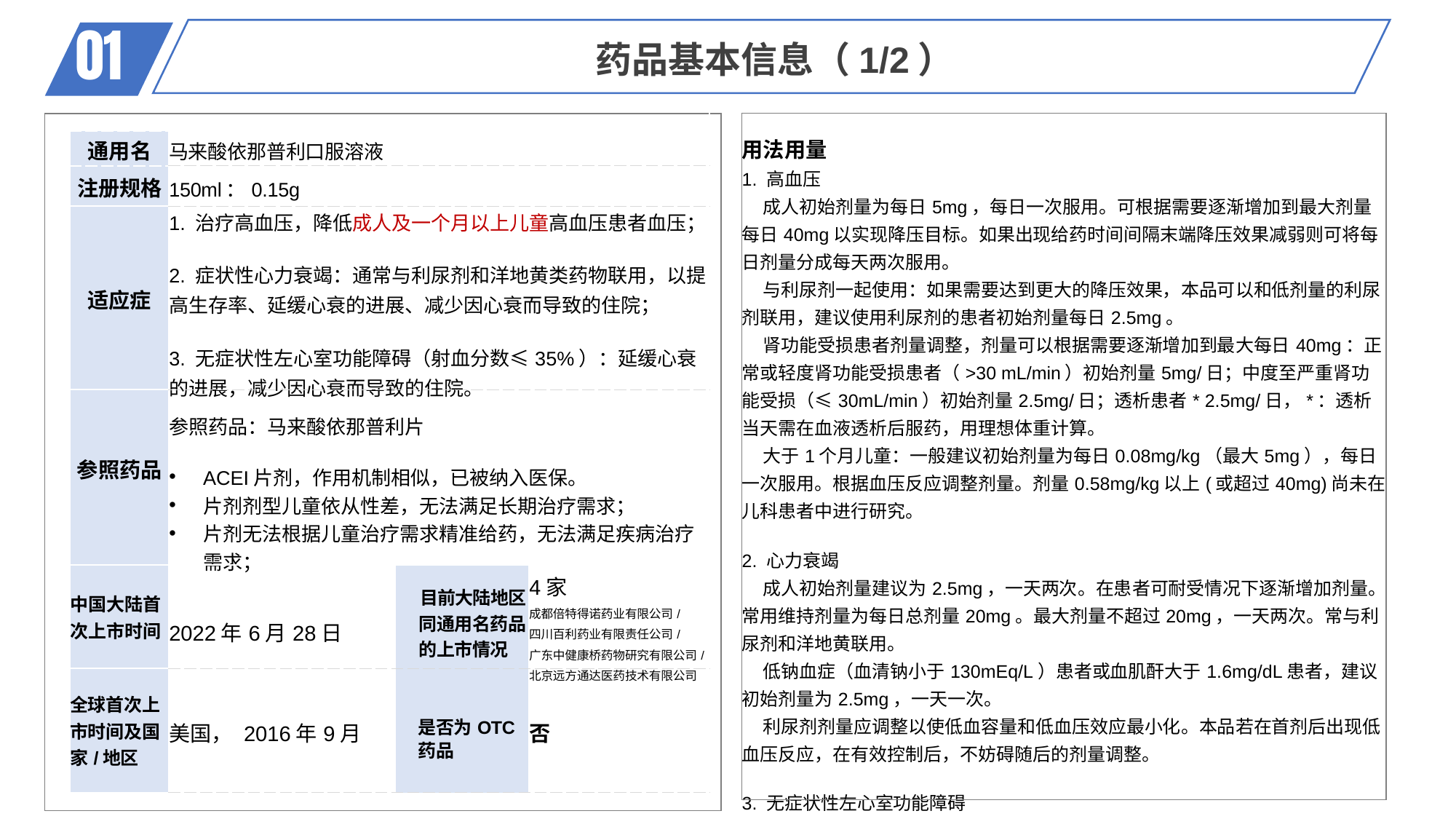

01

药品基本信息（1/2）
| 用法用量 1. 高血压 成人初始剂量为每日5mg，每日一次服用。可根据需要逐渐增加到最大剂量每日40mg以实现降压目标。如果出现给药时间间隔末端降压效果减弱则可将每日剂量分成每天两次服用。 与利尿剂一起使用：如果需要达到更大的降压效果，本品可以和低剂量的利尿剂联用，建议使用利尿剂的患者初始剂量每日2.5mg。 肾功能受损患者剂量调整，剂量可以根据需要逐渐增加到最大每日40mg：正常或轻度肾功能受损患者（>30 mL/min）初始剂量5mg/日；中度至严重肾功能受损（≤30mL/min）初始剂量2.5mg/日；透析患者\* 2.5mg/日，\*：透析当天需在血液透析后服药，用理想体重计算。 大于1个月儿童：一般建议初始剂量为每日0.08mg/kg（最大5mg），每日一次服用。根据血压反应调整剂量。剂量0.58mg/kg以上(或超过40mg)尚未在儿科患者中进行研究。 2. 心力衰竭 成人初始剂量建议为2.5mg，一天两次。在患者可耐受情况下逐渐增加剂量。常用维持剂量为每日总剂量20mg。最大剂量不超过20mg，一天两次。常与利尿剂和洋地黄联用。 低钠血症（血清钠小于130mEq/L）患者或血肌酐大于1.6mg/dL患者，建议初始剂量为2.5mg，一天一次。 利尿剂剂量应调整以使低血容量和低血压效应最小化。本品若在首剂后出现低血压反应，在有效控制后，不妨碍随后的剂量调整。 3. 无症状性左心室功能障碍 成人初始剂量建议为2.5mg，每日两次，在患者可耐受情况下可调整至最大剂量10mg，每日两次。利尿剂剂量可能需要调整。 |
| --- |
|  |  |  |  |  |  |
| --- | --- | --- | --- | --- | --- |
|  | 通用名 | 马来酸依那普利口服溶液 |  |  |  |
|  | 注册规格 | 150ml：0.15g |  |  |  |
|  | 适应症 | 1. 治疗高血压，降低成人及一个月以上儿童高血压患者血压； 2. 症状性心力衰竭：通常与利尿剂和洋地黄类药物联用，以提高生存率、延缓心衰的进展、减少因心衰而导致的住院； 3. 无症状性左心室功能障碍（射血分数≤35%）：延缓心衰的进展，减少因心衰而导致的住院。 |  |  |  |
|  | 参照药品 | 参照药品：马来酸依那普利片 ACEI片剂，作用机制相似，已被纳入医保。 片剂剂型儿童依从性差，无法满足长期治疗需求； 片剂无法根据儿童治疗需求精准给药，无法满足疾病治疗需求； |  |  |  |
|  | 中国大陆首次上市时间 | 2022年6月28日 | 目前大陆地区同通用名药品的上市情况 | 4家 成都倍特得诺药业有限公司/ 四川百利药业有限责任公司/ 广东中健康桥药物研究有限公司/ 北京远方通达医药技术有限公司 |  |
|  | 全球首次上市时间及国家/地区 | 美国， 2016年9月 | 是否为OTC 药品 | 否 |  |
|  |  |  |  |  |  |